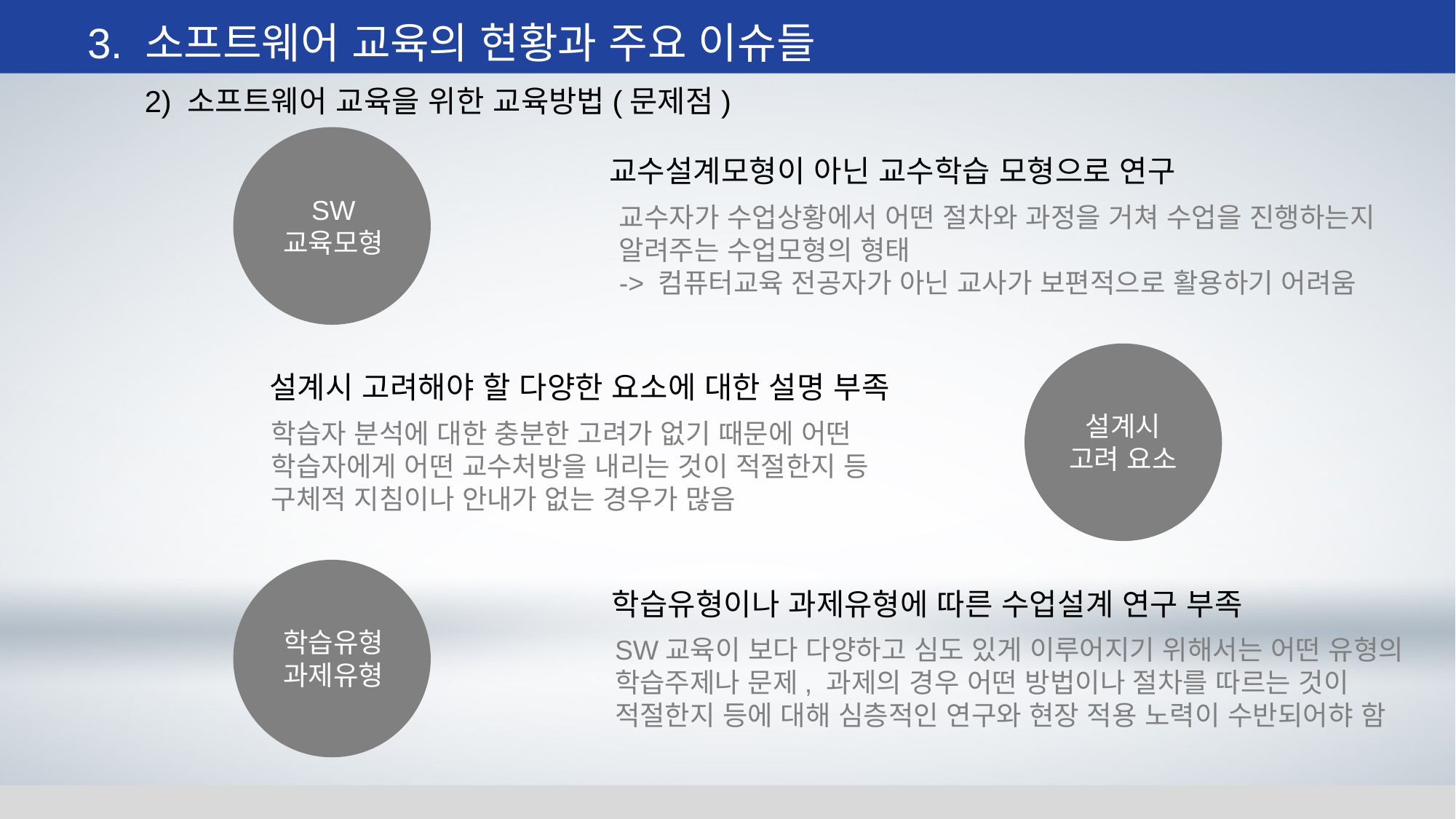

3. 소프트웨어 교육의 현황과 주요 이슈들
2) 소프트웨어 교육을 위한 교육방법(문제점)

교수설계모형이 아닌 교수학습 모형으로 연구
교수자가 수업상황에서 어떤 절차와 과정을 거쳐 수업을 진행하는지
알려주는 수업모형의 형태
-> 컴퓨터교육 전공자가 아닌 교사가 보편적으로 활용하기 어려움
SW
교육모형

설계시 고려해야 할 다양한 요소에 대한 설명 부족
학습자 분석에 대한 충분한 고려가 없기 때문에 어떤
학습자에게 어떤 교수처방을 내리는 것이 적절한지 등
구체적 지침이나 안내가 없는 경우가 많음
설계시
고려 요소

학습유형이나 과제유형에 따른 수업설계 연구 부족
SW교육이 보다 다양하고 심도 있게 이루어지기 위해서는 어떤 유형의
학습주제나 문제, 과제의 경우 어떤 방법이나 절차를 따르는 것이
적절한지 등에 대해 심층적인 연구와 현장 적용 노력이 수반되어햐 함
학습유형
과제유형